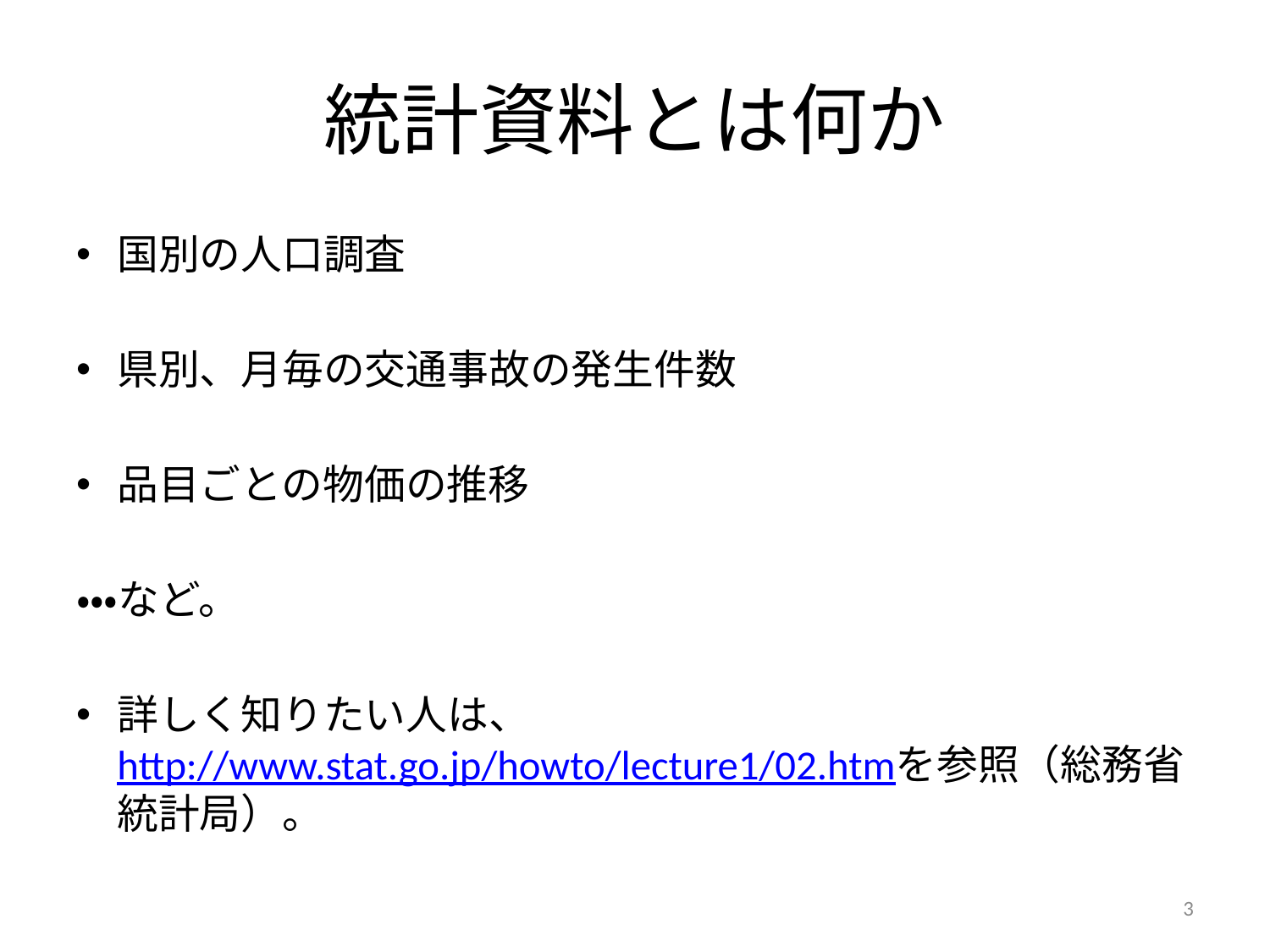

# 統計資料とは何か
国別の人口調査

県別、月毎の交通事故の発生件数

品目ごとの物価の推移

・・・など。

詳しく知りたい人は、http://www.stat.go.jp/howto/lecture1/02.htmを参照（総務省統計局）。

3